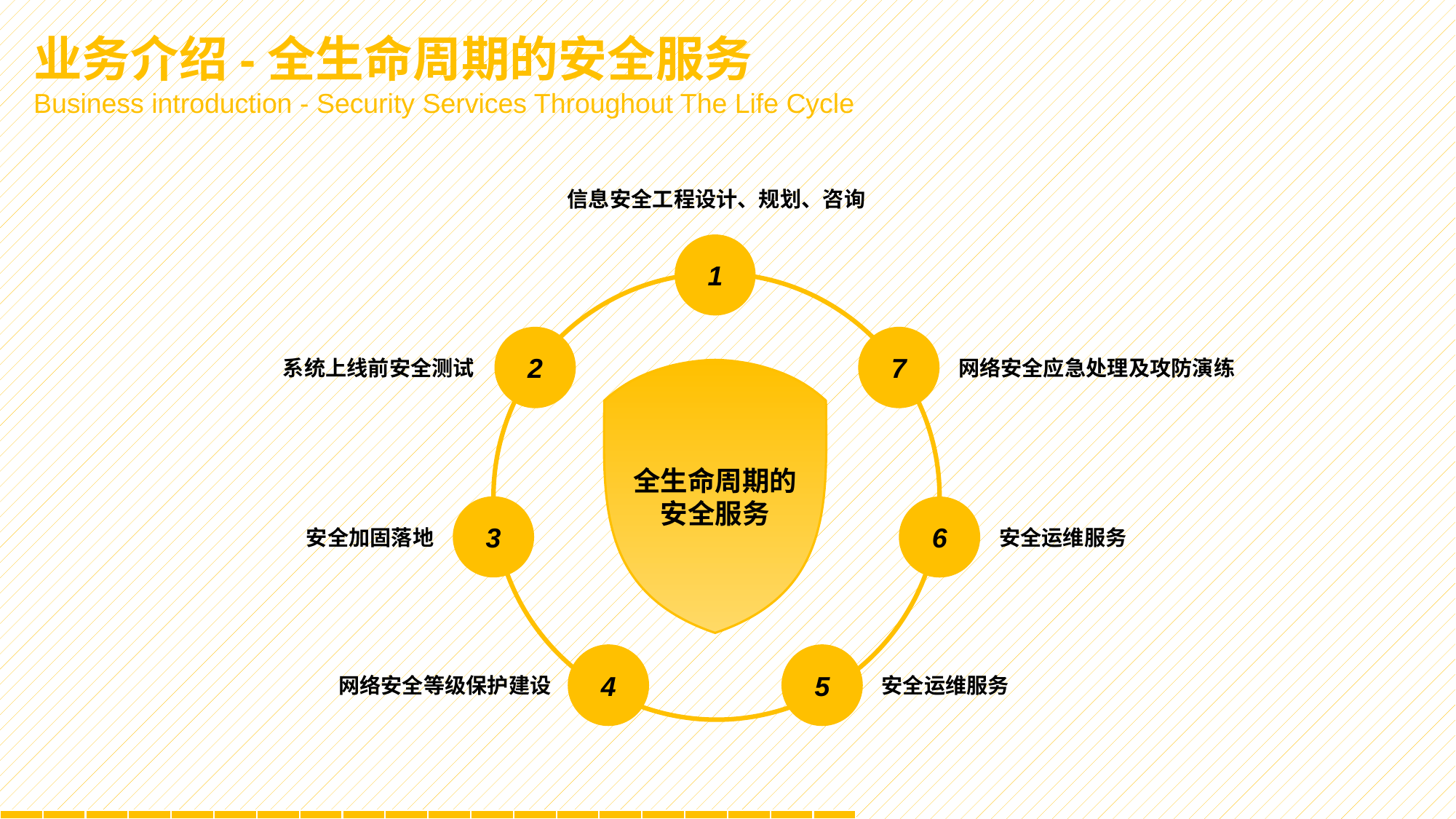

业务介绍-全生命周期的安全服务
Business introduction - Security Services Throughout The Life Cycle
信息安全工程设计、规划、咨询
1

2
7
系统上线前安全测试
网络安全应急处理及攻防演练
3
6
安全加固落地
安全运维服务
4
5
网络安全等级保护建设
安全运维服务
全生命周期的
安全服务